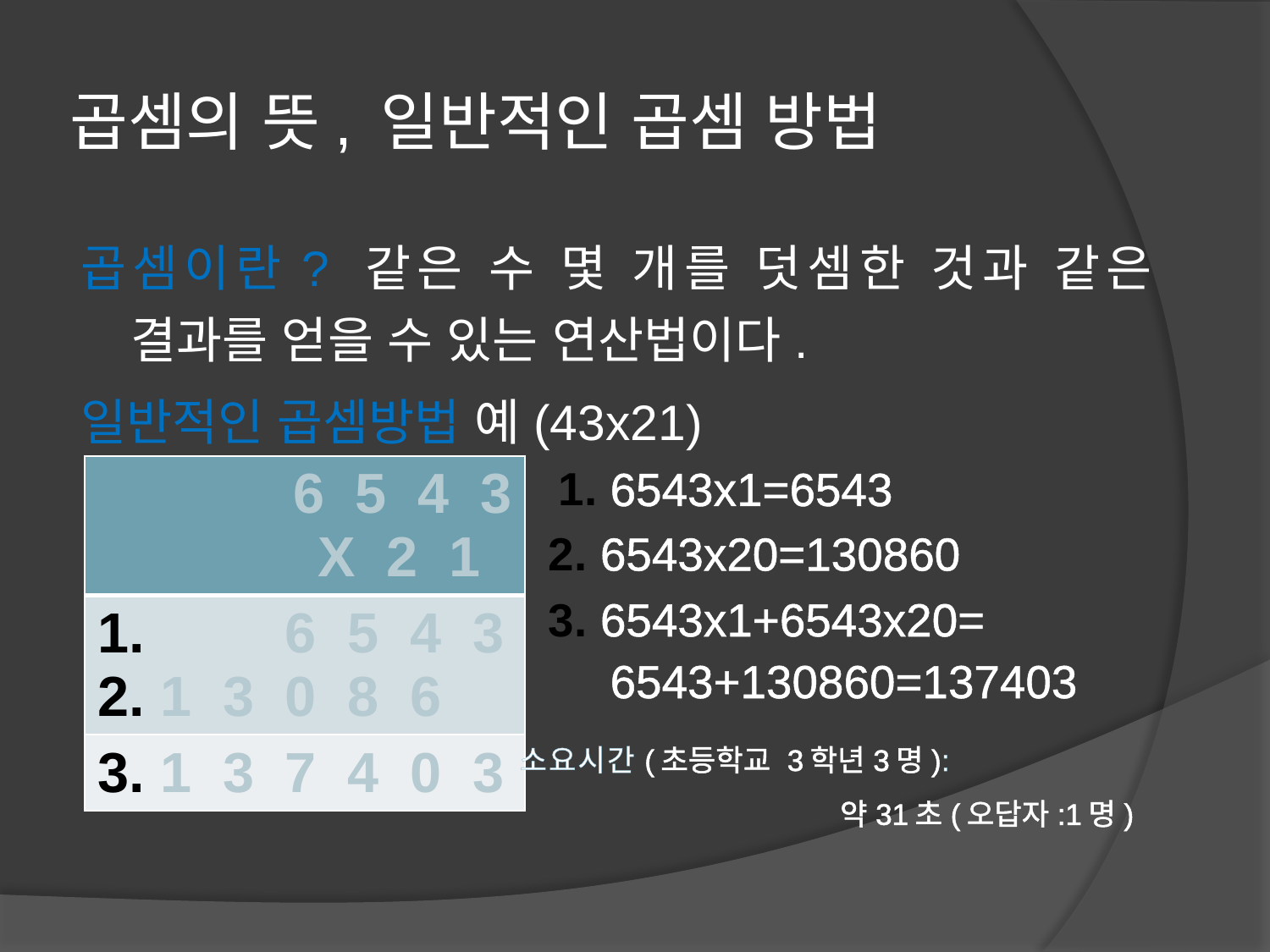

# 곱셈의 뜻, 일반적인 곱셈 방법
곱셈이란? 같은 수 몇 개를 덧셈한 것과 같은 결과를 얻을 수 있는 연산법이다.
일반적인 곱셈방법 예(43x21)
                                     1. 6543x1=6543
                                  2. 6543x20=130860
                                  3. 6543x1+6543x20=
                                         6543+130860=137403
                                 소요시간(초등학교 3학년3명):
                                                                                           약31초(오답자:1명)

| 6 5 4 3 X 2 1 |
| --- |
| 1. 6 5 4 3 2. 1 3 0 8 6 |
| 3. 1 3 7 4 0 3 |